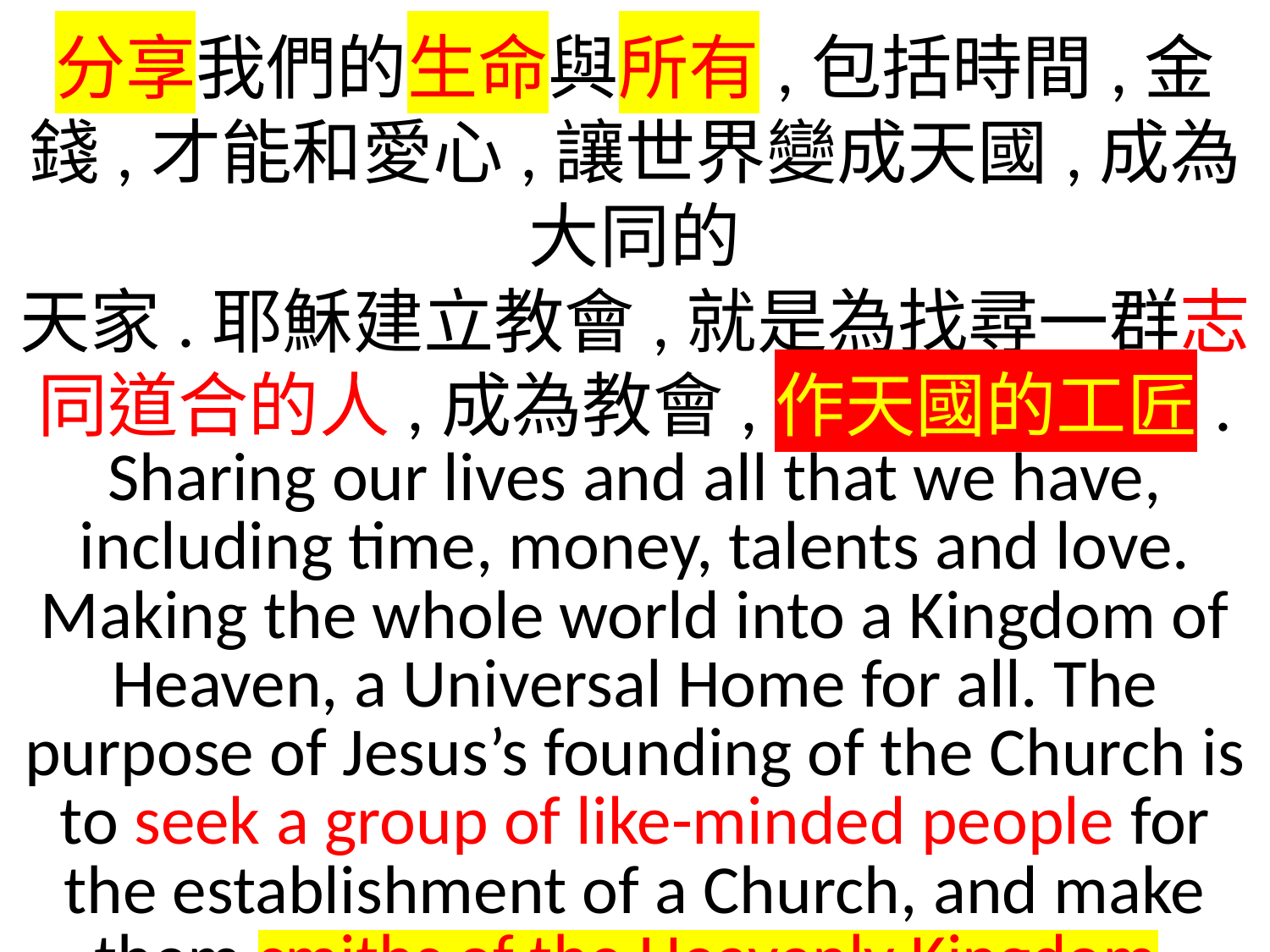

分享我們的生命與所有,包括時間,金錢,才能和愛心,讓世界變成天國,成為大同的
天家.耶穌建立教會,就是為找尋一群志同道合的人,成為教會,作天國的工匠.
Sharing our lives and all that we have, including time, money, talents and love. Making the whole world into a Kingdom of Heaven, a Universal Home for all. The purpose of Jesus’s founding of the Church is to seek a group of like-minded people for the establishment of a Church, and make them smiths of the Heavenly Kingdom.